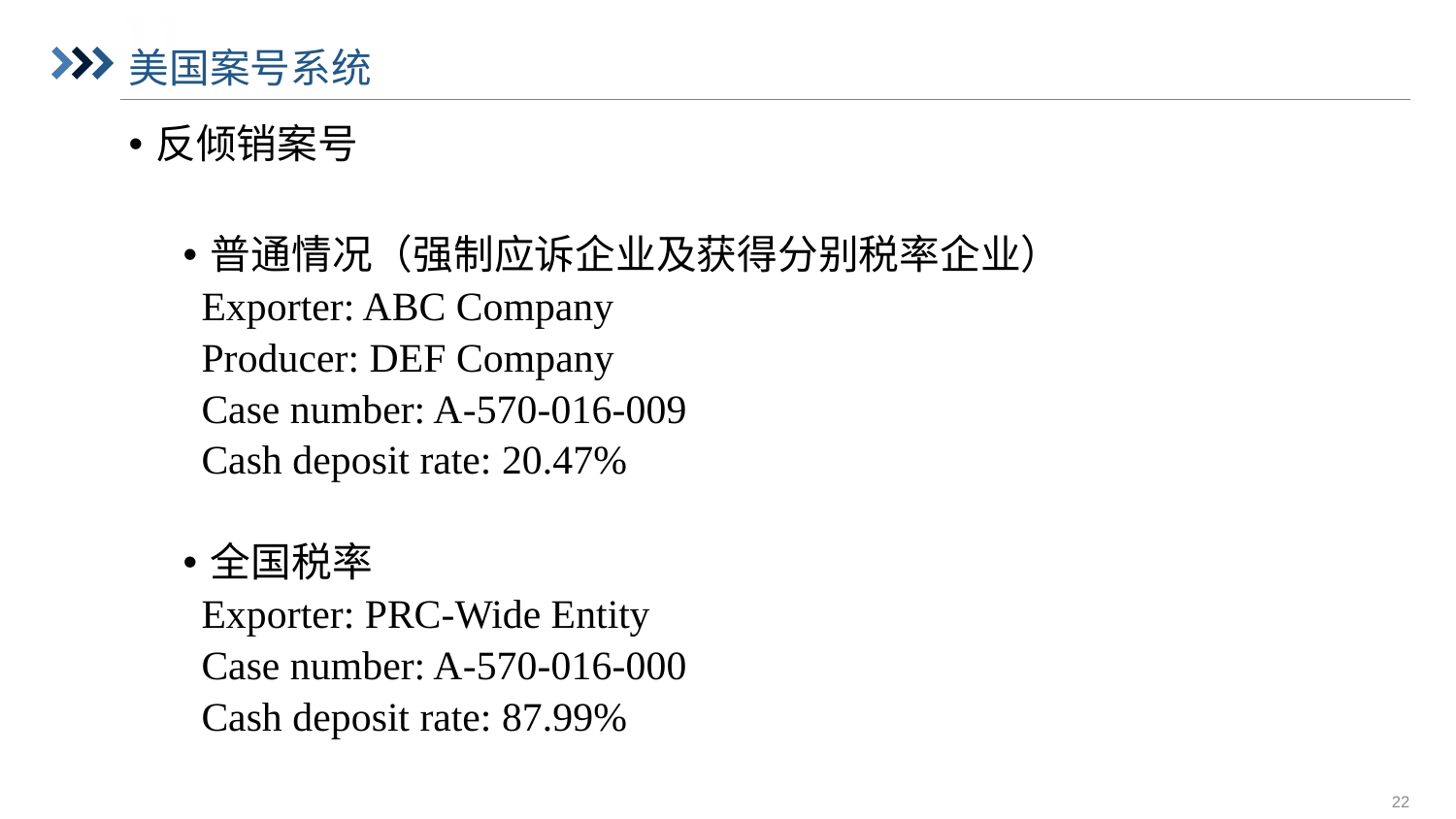

# 美国案号系统
反倾销案号

普通情况（强制应诉企业及获得分别税率企业）
Exporter: ABC Company
Producer: DEF Company
Case number: A-570-016-009
Cash deposit rate: 20.47%

全国税率
Exporter: PRC-Wide Entity
Case number: A-570-016-000
Cash deposit rate: 87.99%
22